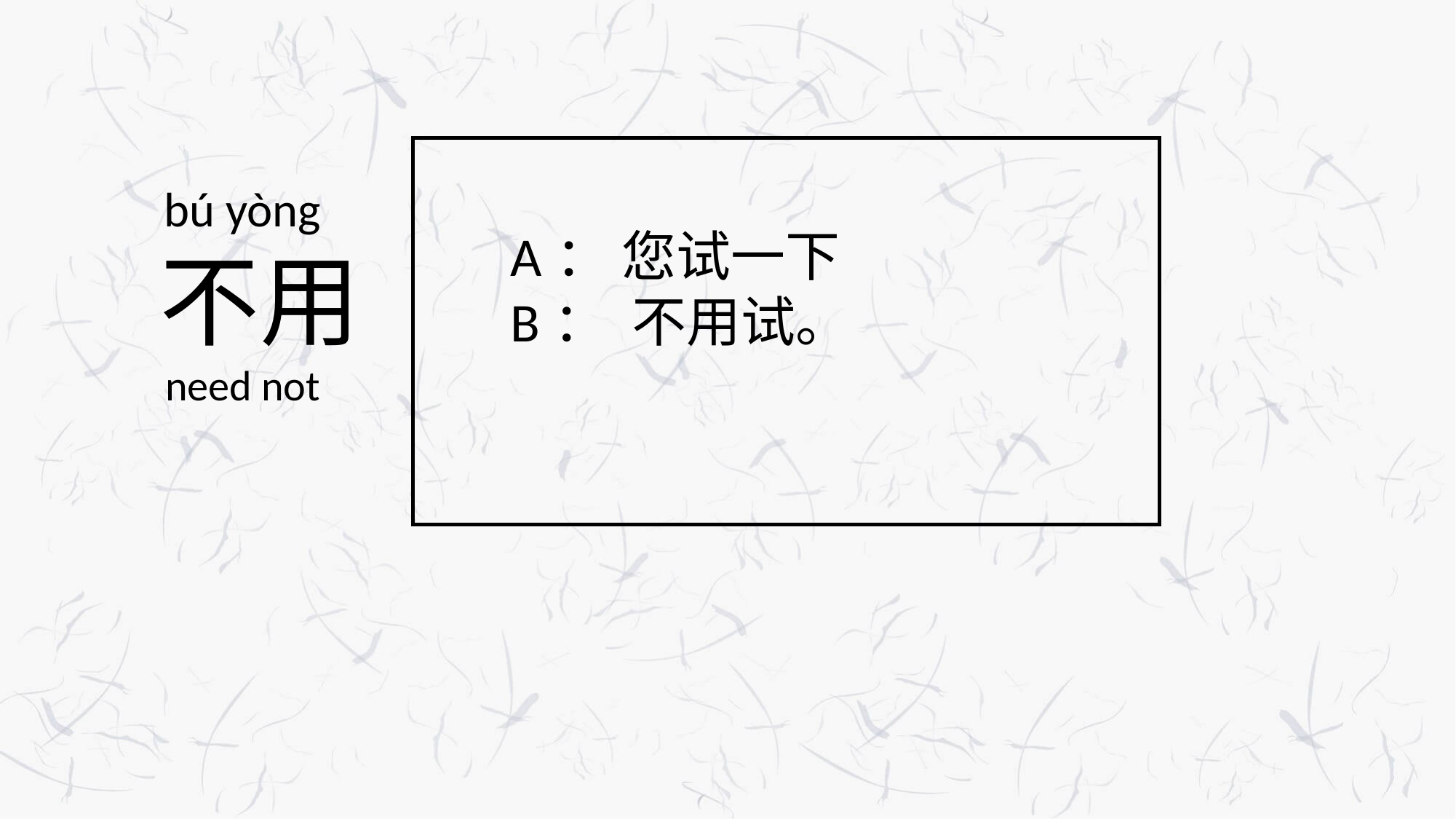

bú yòng
A： 您试一下
B：  不用试。
   不用
          need not